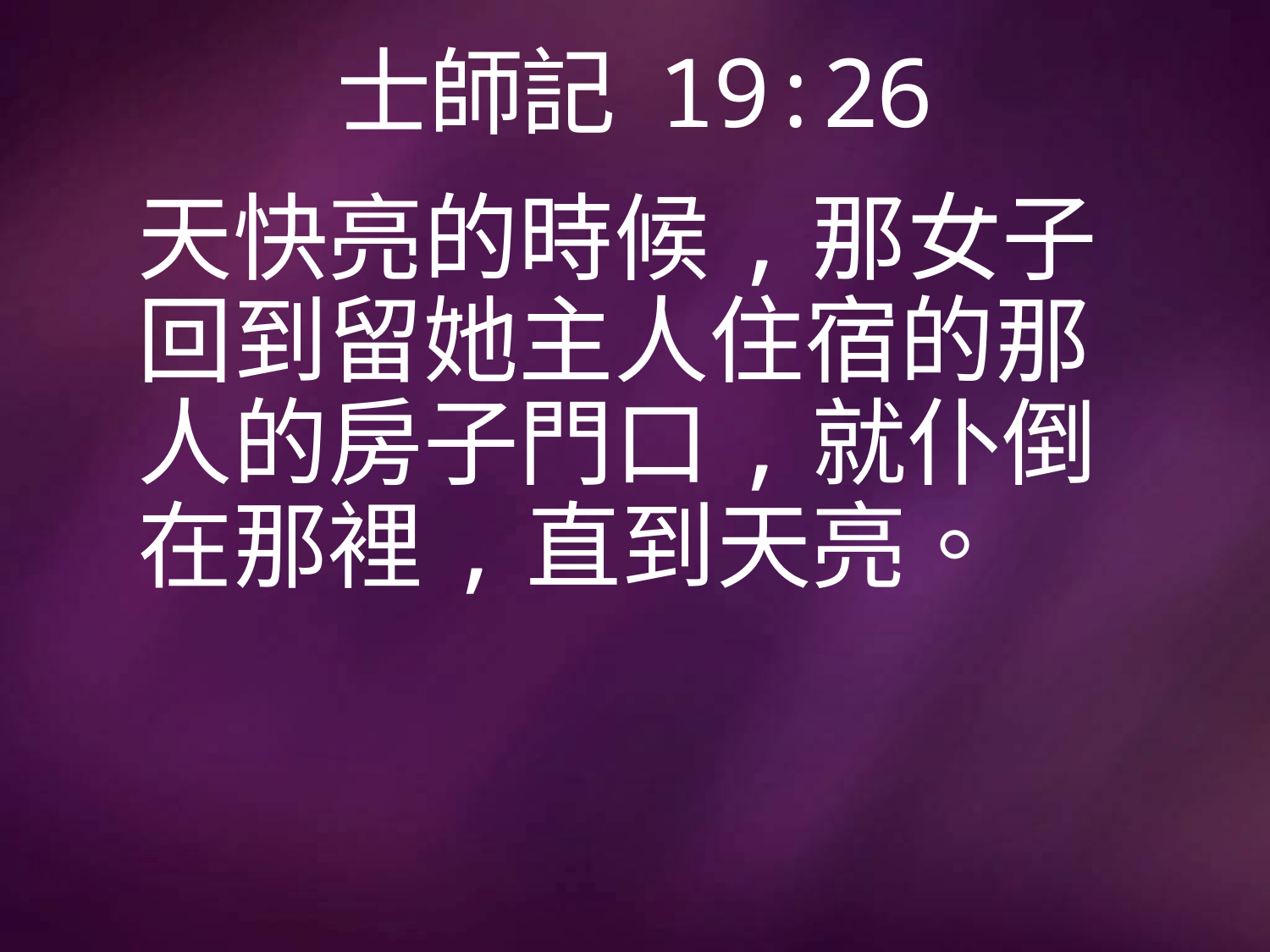

# 士師記 19:26
天快亮的時候,那女子回到留她主人住宿的那人的房子門口,就仆倒在那裡,直到天亮。